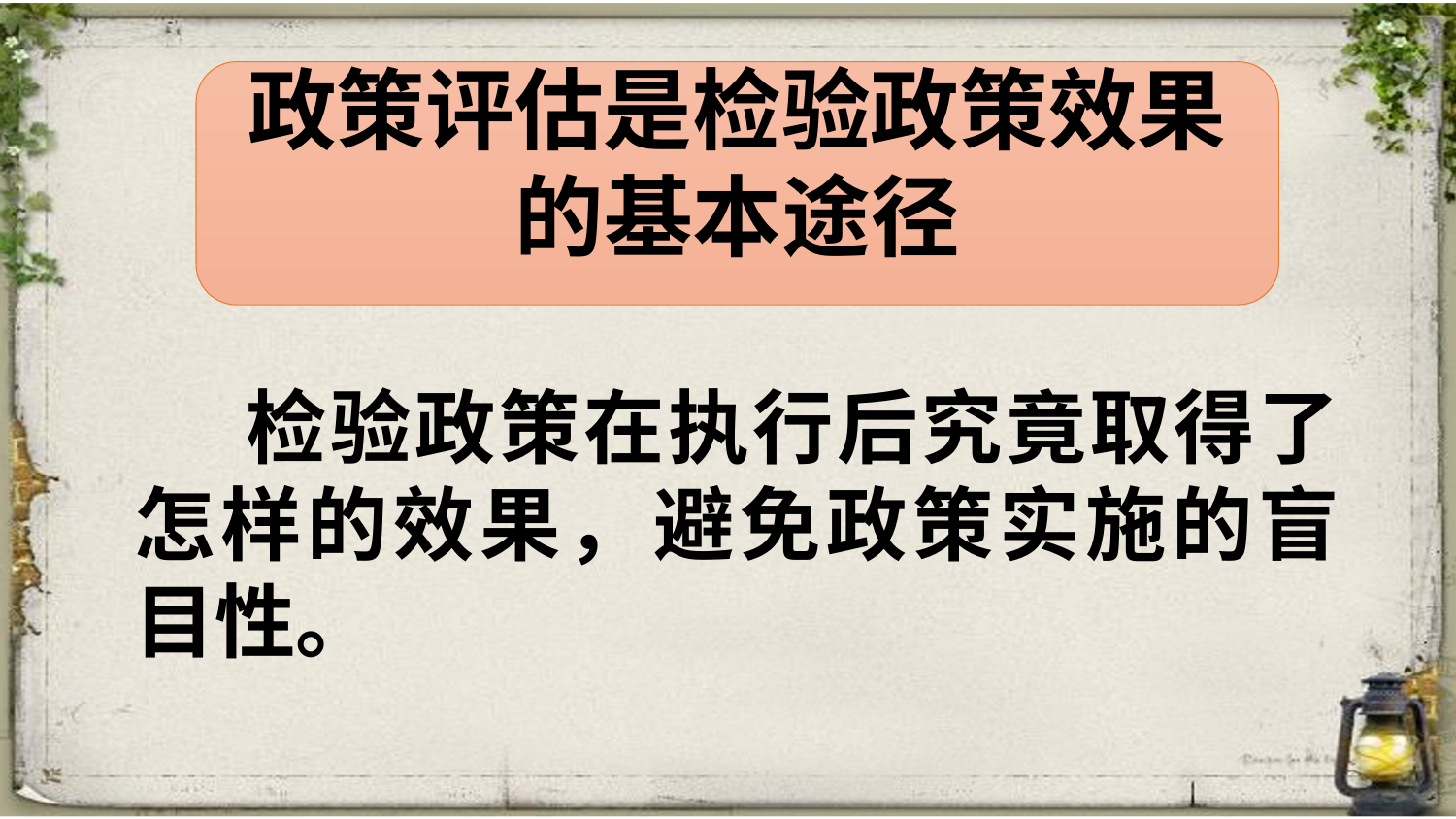

政策评估是检验政策效果的基本途径

     检验政策在执行后究竟取得了怎样的效果，避免政策实施的盲目性。